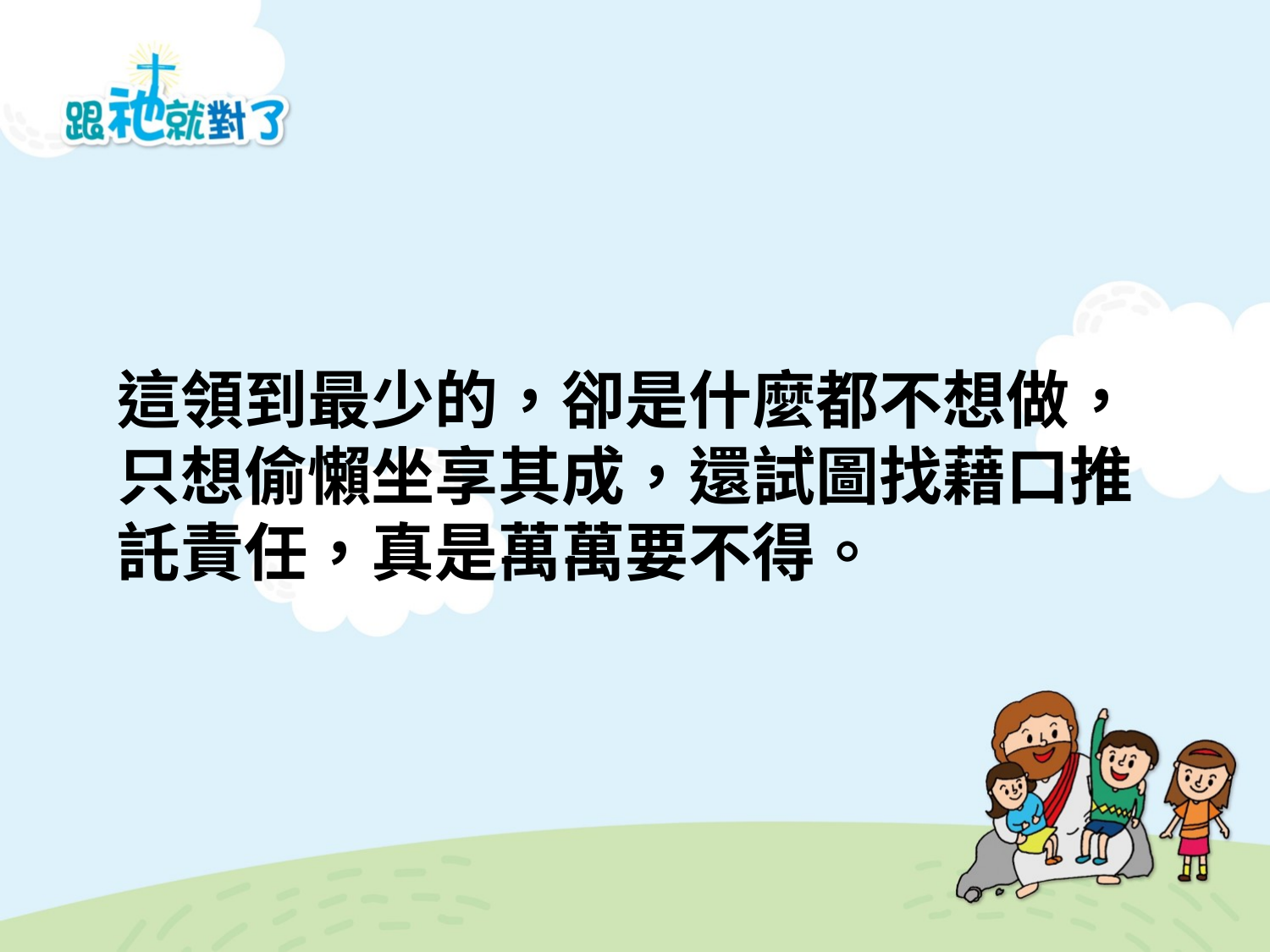

這領到最少的，卻是什麼都不想做，只想偷懶坐享其成，還試圖找藉口推託責任，真是萬萬要不得。